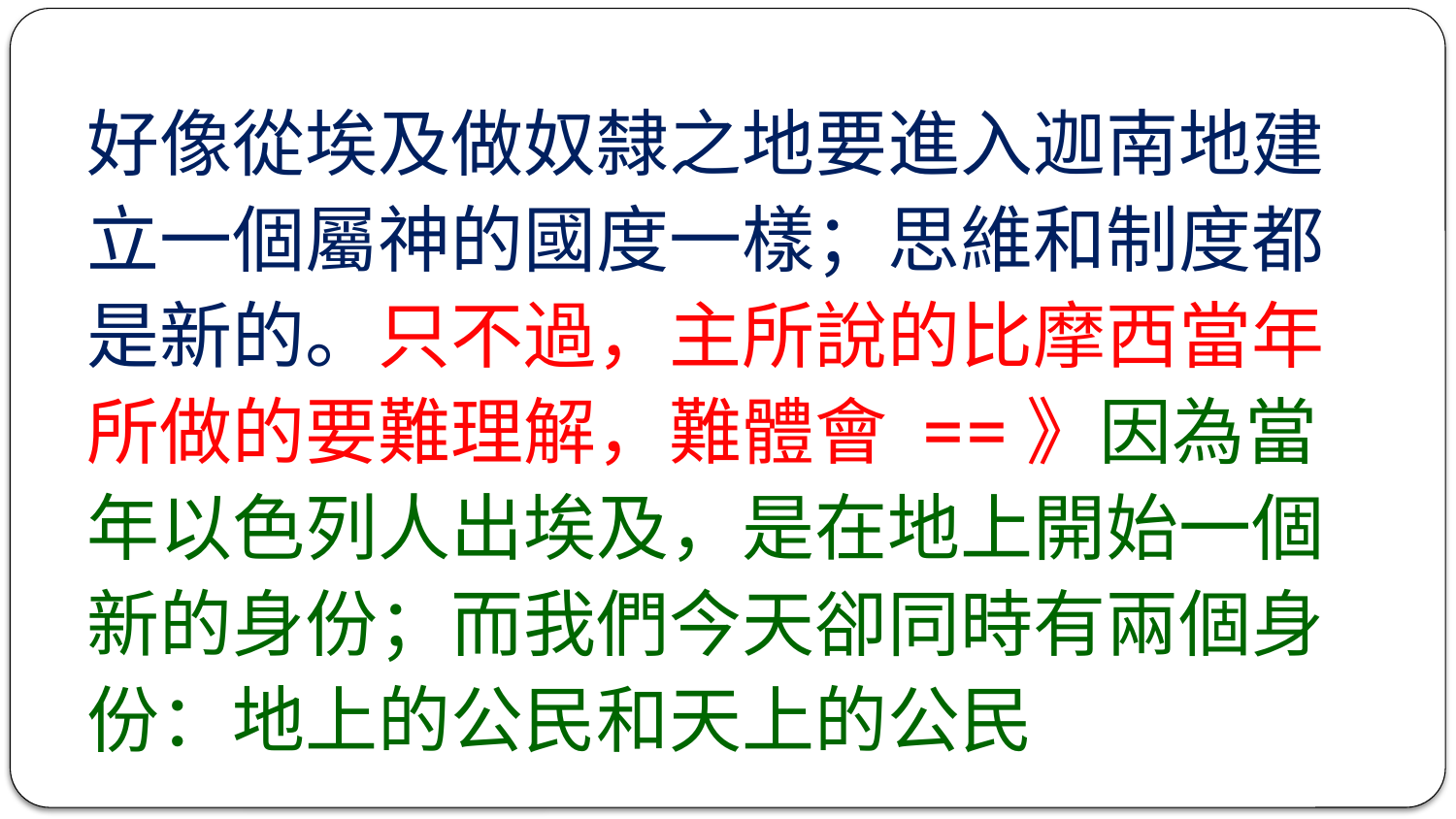

好像從埃及做奴隸之地要進入迦南地建立一個屬神的國度一樣；思維和制度都是新的。只不過，主所說的比摩西當年所做的要難理解，難體會 ==》因為當年以色列人出埃及，是在地上開始一個新的身份；而我們今天卻同時有兩個身份：地上的公民和天上的公民